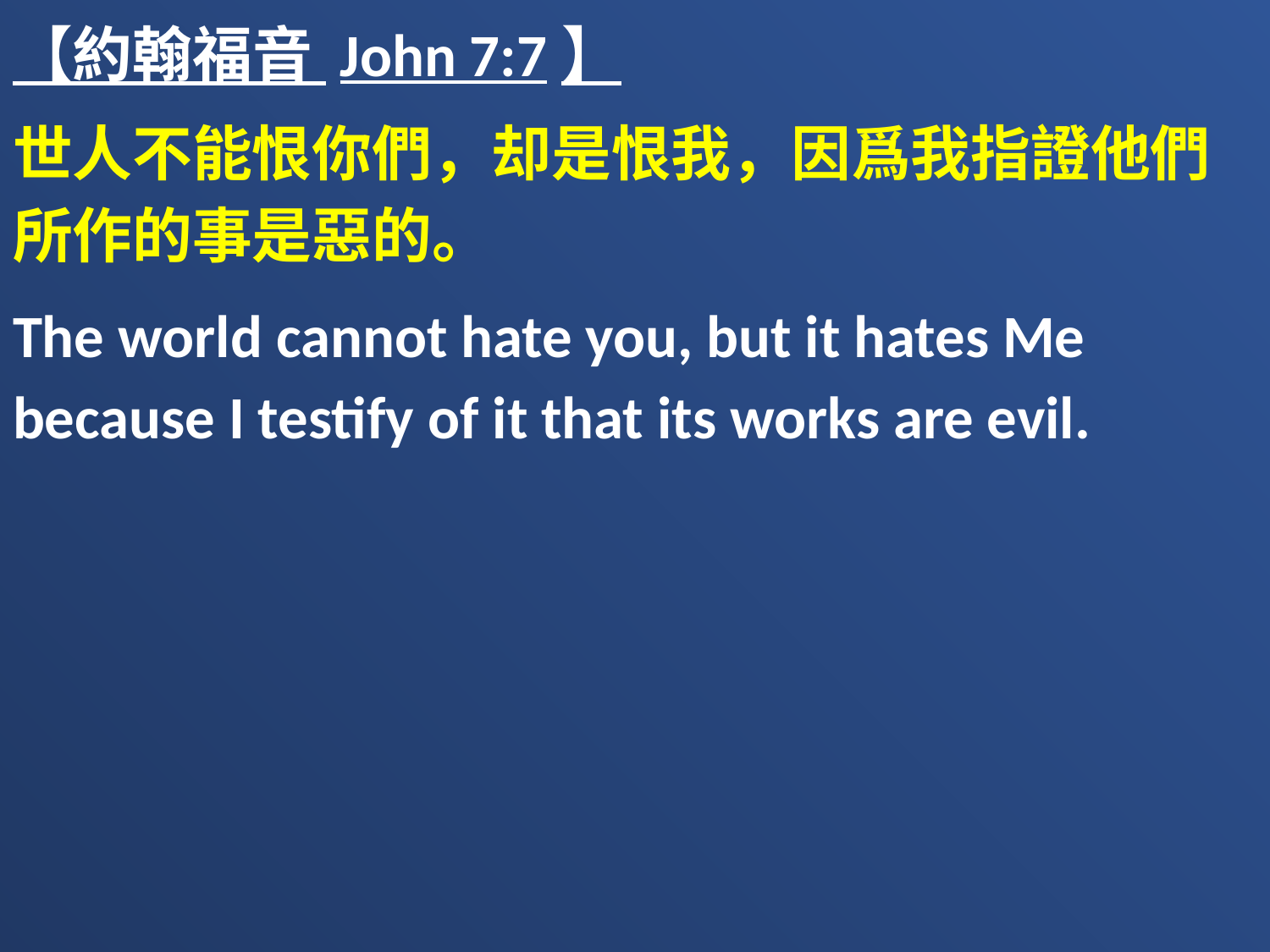

【約翰福音 John 7:7】
世人不能恨你們，却是恨我，因爲我指證他們所作的事是惡的。
The world cannot hate you, but it hates Me because I testify of it that its works are evil.